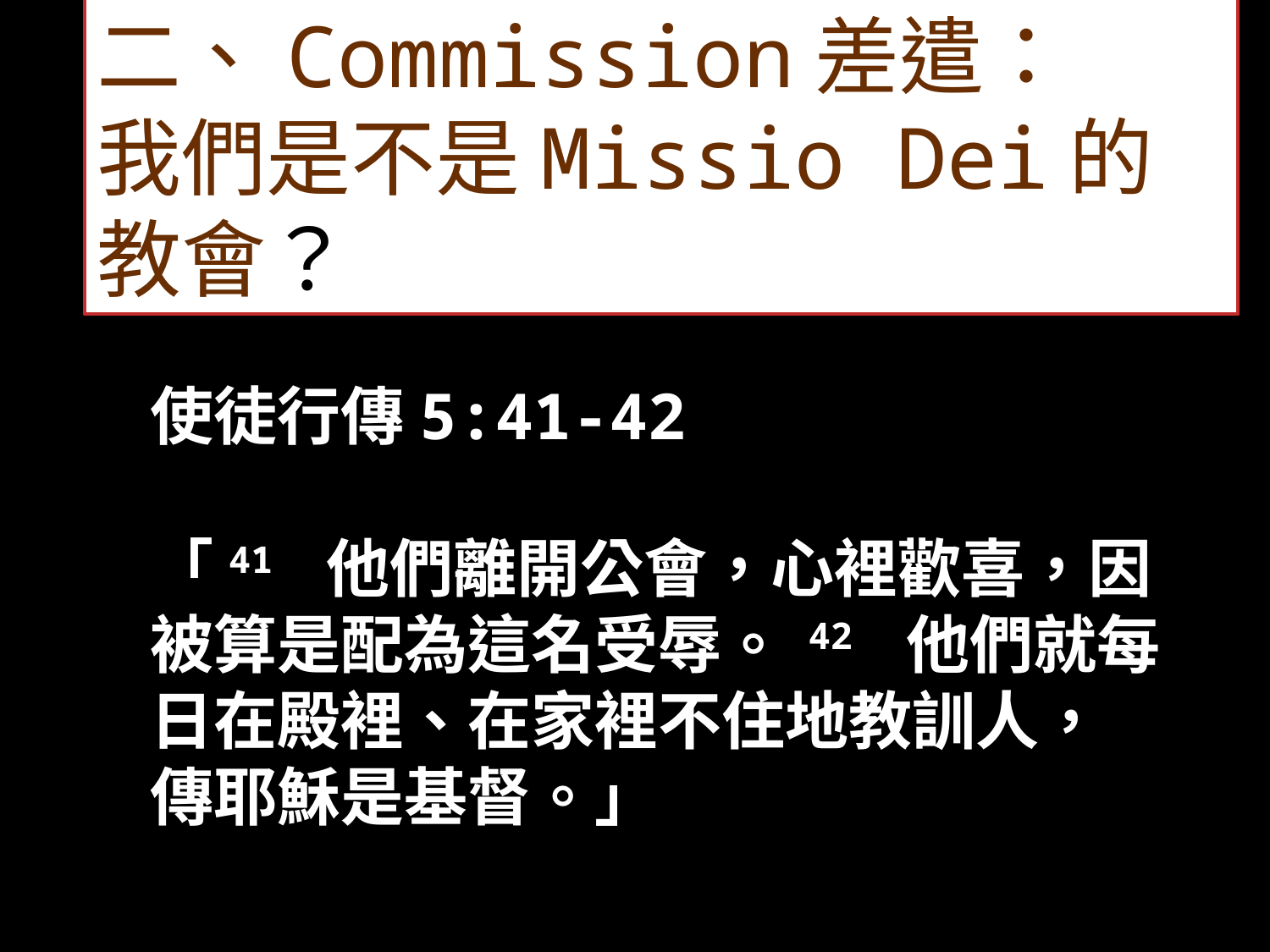

二、Commission差遣：
我們是不是Missio Dei的教會？
使徒行傳5:41-42

「41 他們離開公會，心裡歡喜，因被算是配為這名受辱。 42 他們就每日在殿裡、在家裡不住地教訓人，傳耶穌是基督。」